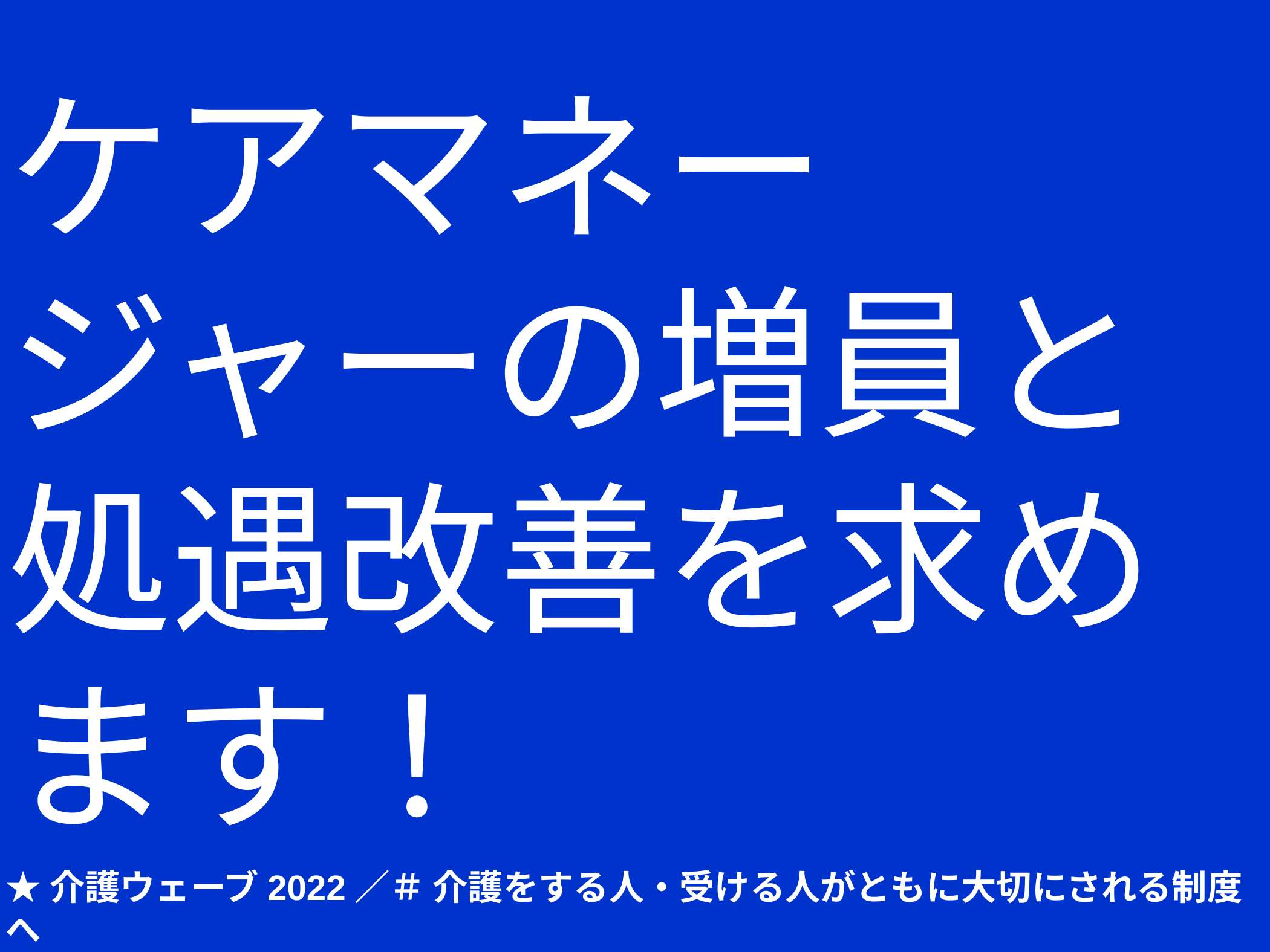

ケアマネージャーの増員と処遇改善を求めます！
★介護ウェーブ2022／＃ 介護をする人・受ける人がともに大切にされる制度へ